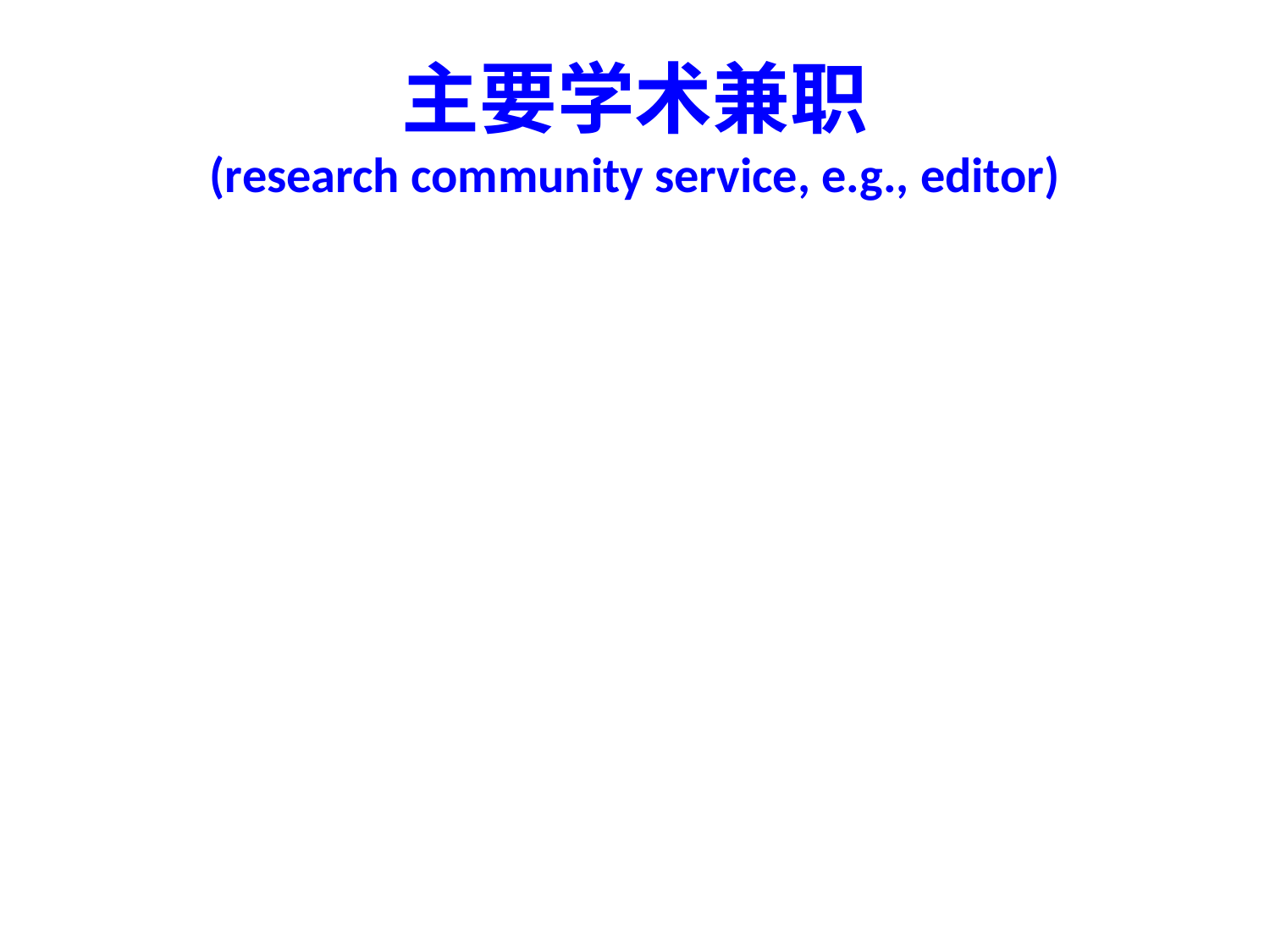

# 主要学术兼职 (research community service, e.g., editor)
18